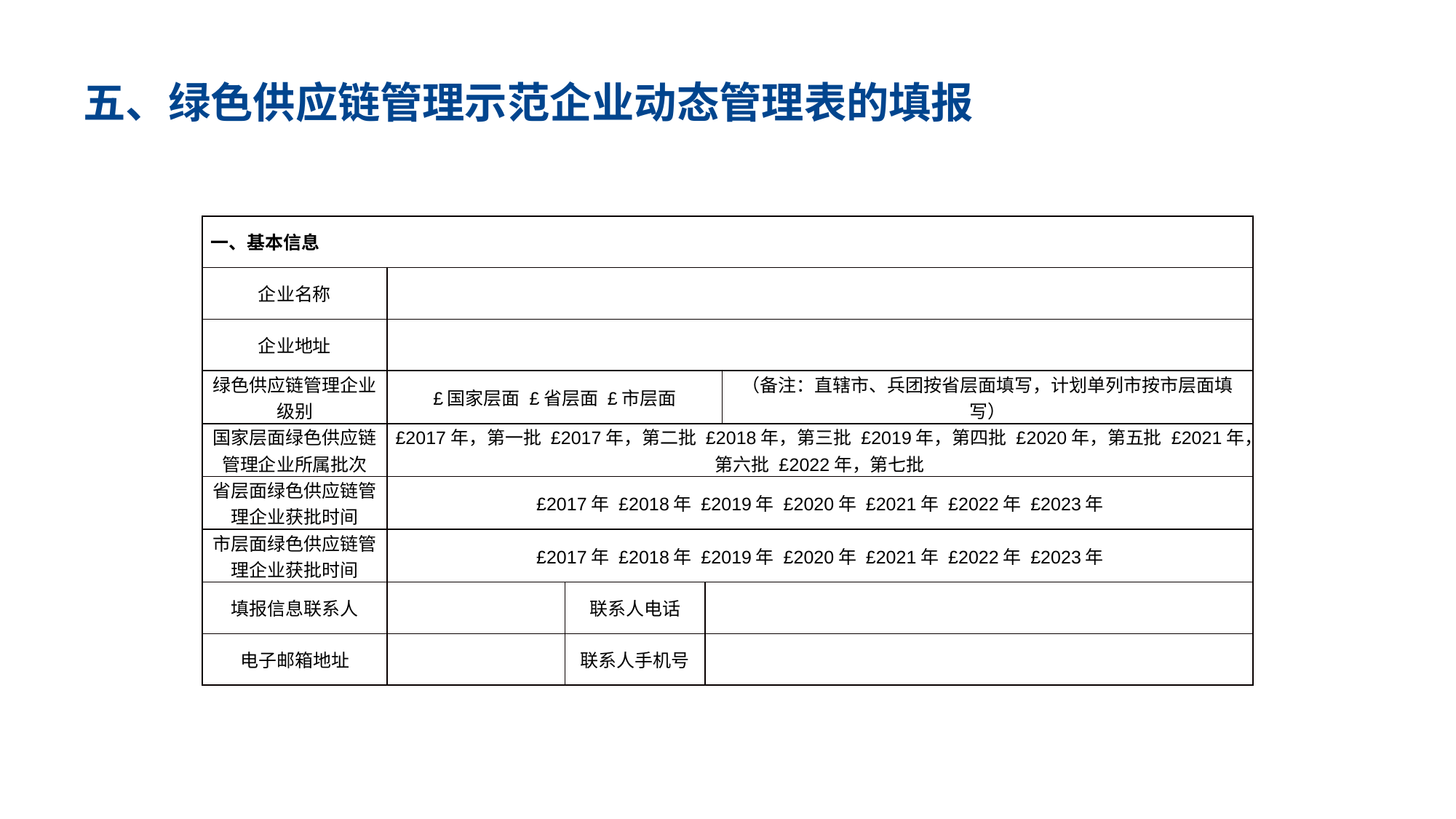

# 五、绿色供应链管理示范企业动态管理表的填报
| 一、基本信息 |  |  |  |  |
| --- | --- | --- | --- | --- |
| 企业名称 |  |  |  |  |
| 企业地址 |  |  |  |  |
| 绿色供应链管理企业级别 | £国家层面 £省层面 £市层面 |  |  | （备注：直辖市、兵团按省层面填写，计划单列市按市层面填写） |
| 国家层面绿色供应链管理企业所属批次 | £2017年，第一批 £2017年，第二批 £2018年，第三批 £2019年，第四批 £2020年，第五批 £2021年，第六批 £2022年，第七批 |  |  |  |
| 省层面绿色供应链管理企业获批时间 | £2017年 £2018年 £2019年 £2020年 £2021年 £2022年 £2023年 |  |  |  |
| 市层面绿色供应链管理企业获批时间 | £2017年 £2018年 £2019年 £2020年 £2021年 £2022年 £2023年 |  |  |  |
| 填报信息联系人 |  | 联系人电话 |  |  |
| 电子邮箱地址 |  | 联系人手机号 |  |  |